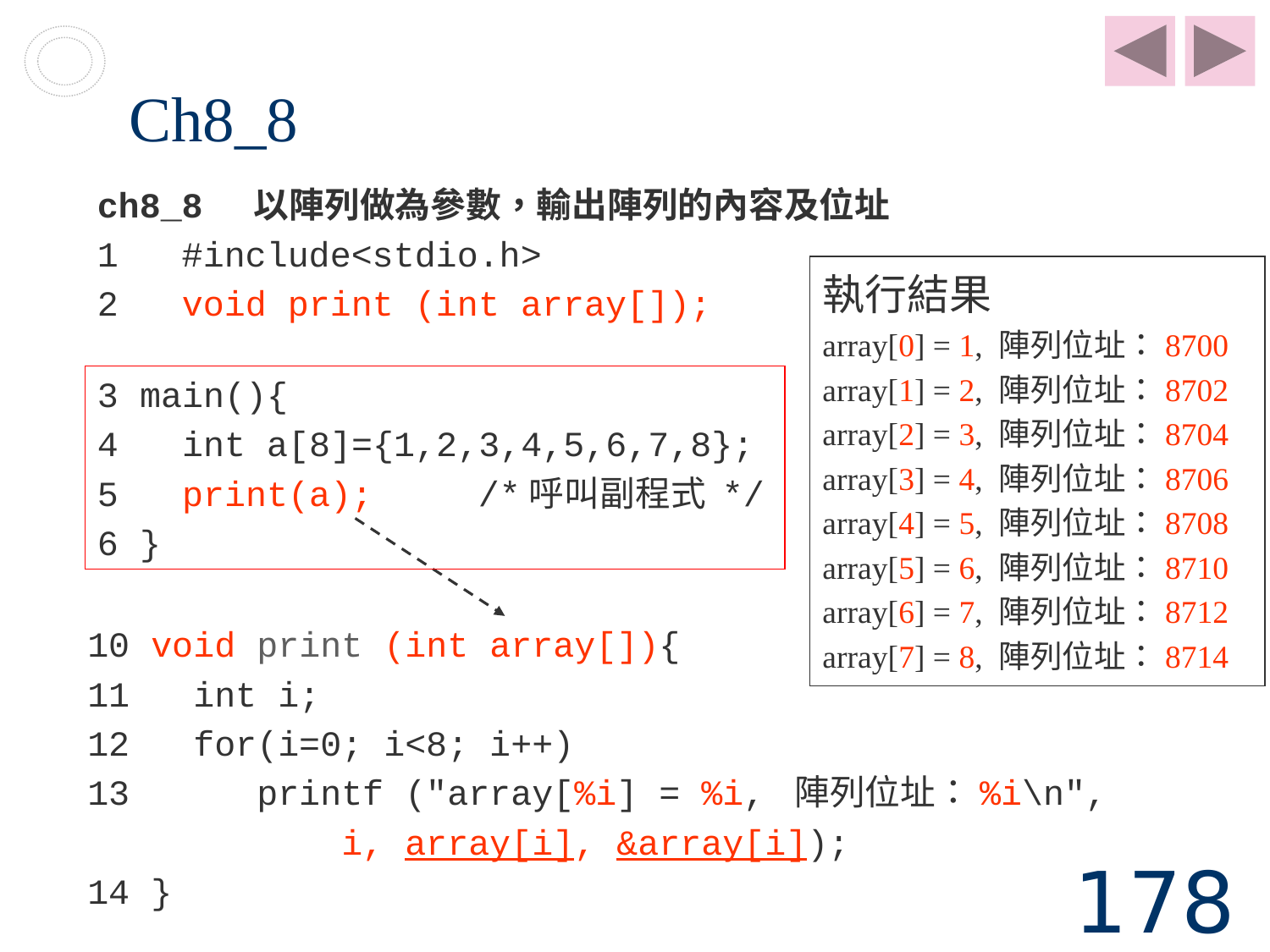

# Ch8_8
ch8_8  以陣列做為參數，輸出陣列的內容及位址
1   #include<stdio.h>
2   void print (int array[]);
執行結果
array[0] = 1, 陣列位址：8700
array[1] = 2, 陣列位址：8702
array[2] = 3, 陣列位址：8704
array[3] = 4, 陣列位址：8706
array[4] = 5, 陣列位址：8708
array[5] = 6, 陣列位址：8710
array[6] = 7, 陣列位址：8712
array[7] = 8, 陣列位址：8714
3 main(){
4   int a[8]={1,2,3,4,5,6,7,8};
5   print(a);	/*呼叫副程式 */
6 }

10 void print (int array[]){
11   int i;
12   for(i=0; i<8; i++)
13      printf ("array[%i] = %i, 陣列位址：%i\n",
		i, array[i], &array[i]);
14 }
178